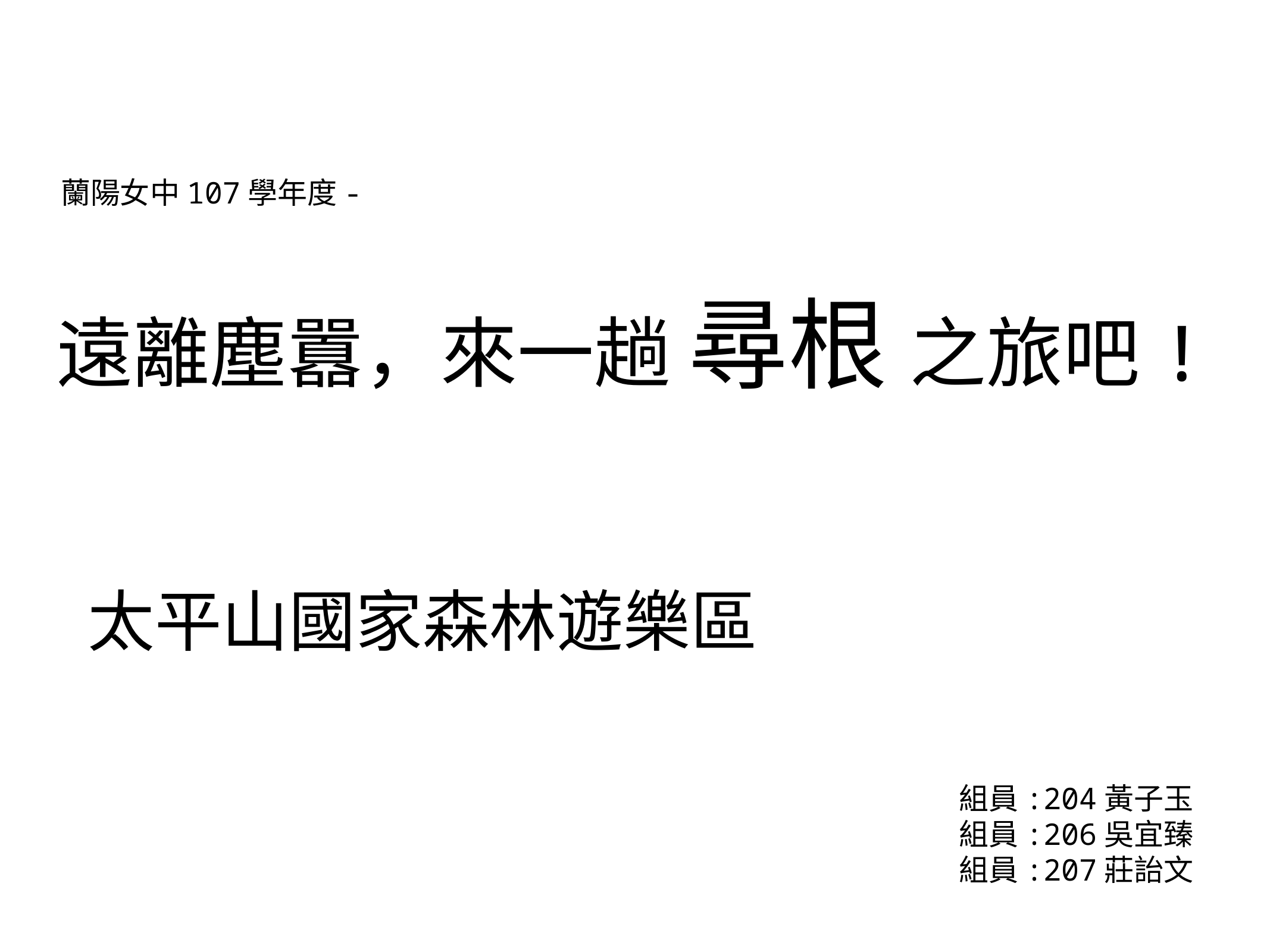

# 遠離塵囂，來一趟 尋根 之旅吧!
蘭陽女中107學年度-
太平山國家森林遊樂區
組員:204黃子玉
組員:206吳宜臻
組員:207莊詒文